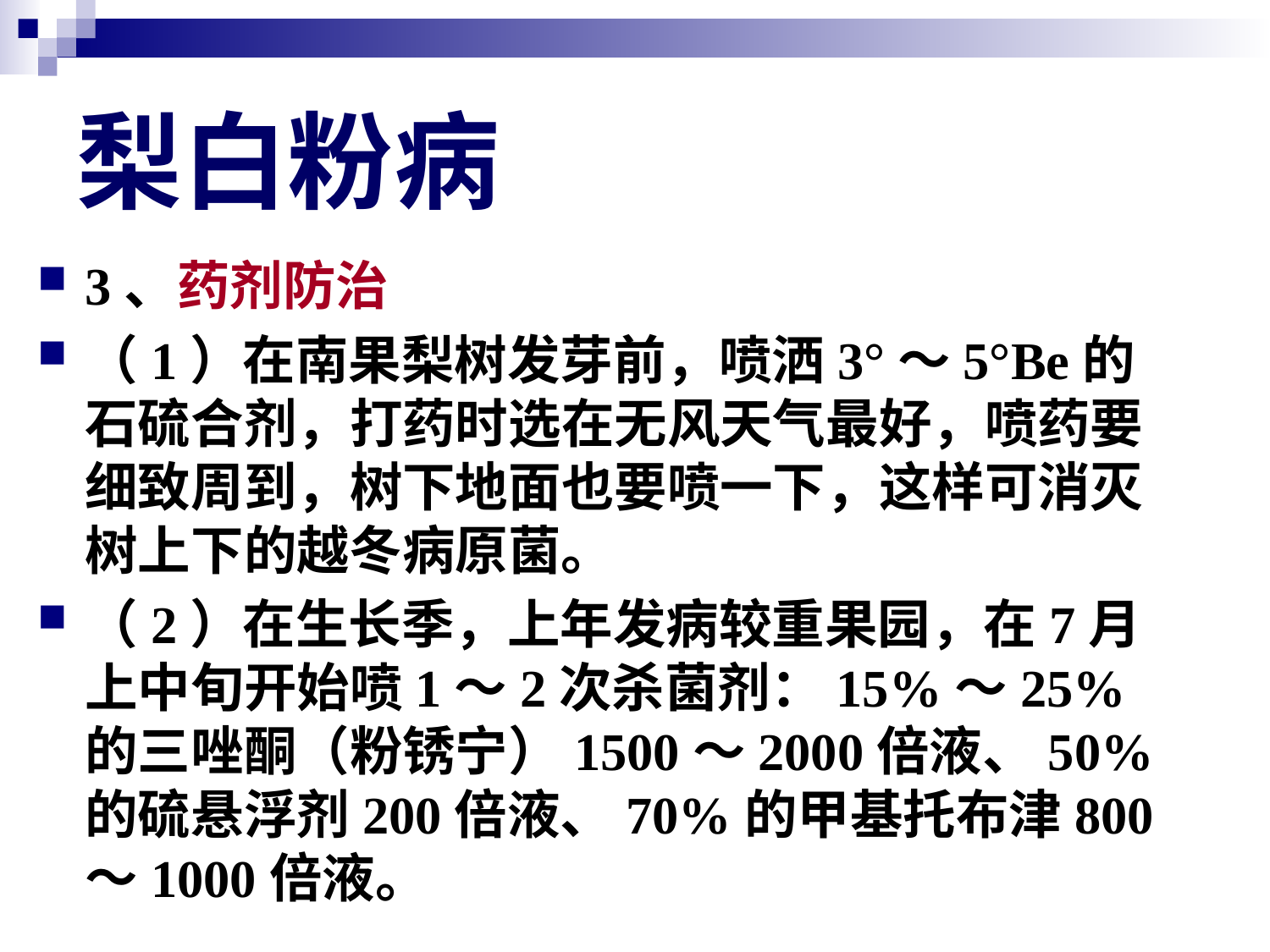

# 梨白粉病
3、药剂防治
（1）在南果梨树发芽前，喷洒3°～5°Be的石硫合剂，打药时选在无风天气最好，喷药要细致周到，树下地面也要喷一下，这样可消灭树上下的越冬病原菌。
（2）在生长季，上年发病较重果园，在7月上中旬开始喷1～2次杀菌剂：15%～25%的三唑酮（粉锈宁）1500～2000倍液、50%的硫悬浮剂200倍液、70%的甲基托布津800～1000倍液。